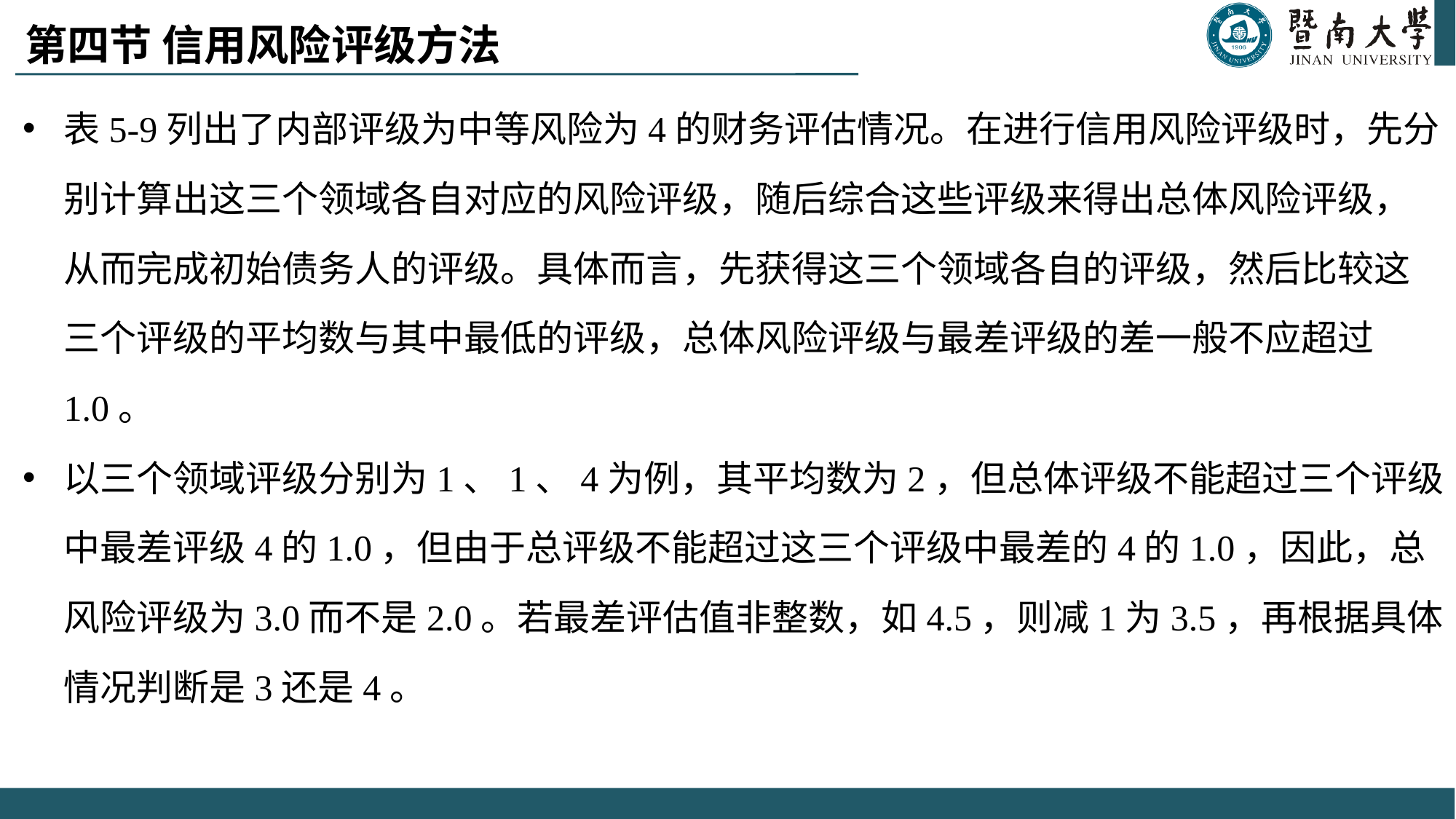

# 第四节 信用风险评级方法
表5-9列出了内部评级为中等风险为4的财务评估情况。在进行信用风险评级时，先分别计算出这三个领域各自对应的风险评级，随后综合这些评级来得出总体风险评级，从而完成初始债务人的评级。具体而言，先获得这三个领域各自的评级，然后比较这三个评级的平均数与其中最低的评级，总体风险评级与最差评级的差一般不应超过1.0。
以三个领域评级分别为1、1、4为例，其平均数为2，但总体评级不能超过三个评级中最差评级4的1.0，但由于总评级不能超过这三个评级中最差的4的1.0，因此，总风险评级为3.0而不是2.0。若最差评估值非整数，如4.5，则减1为3.5，再根据具体情况判断是3还是4。